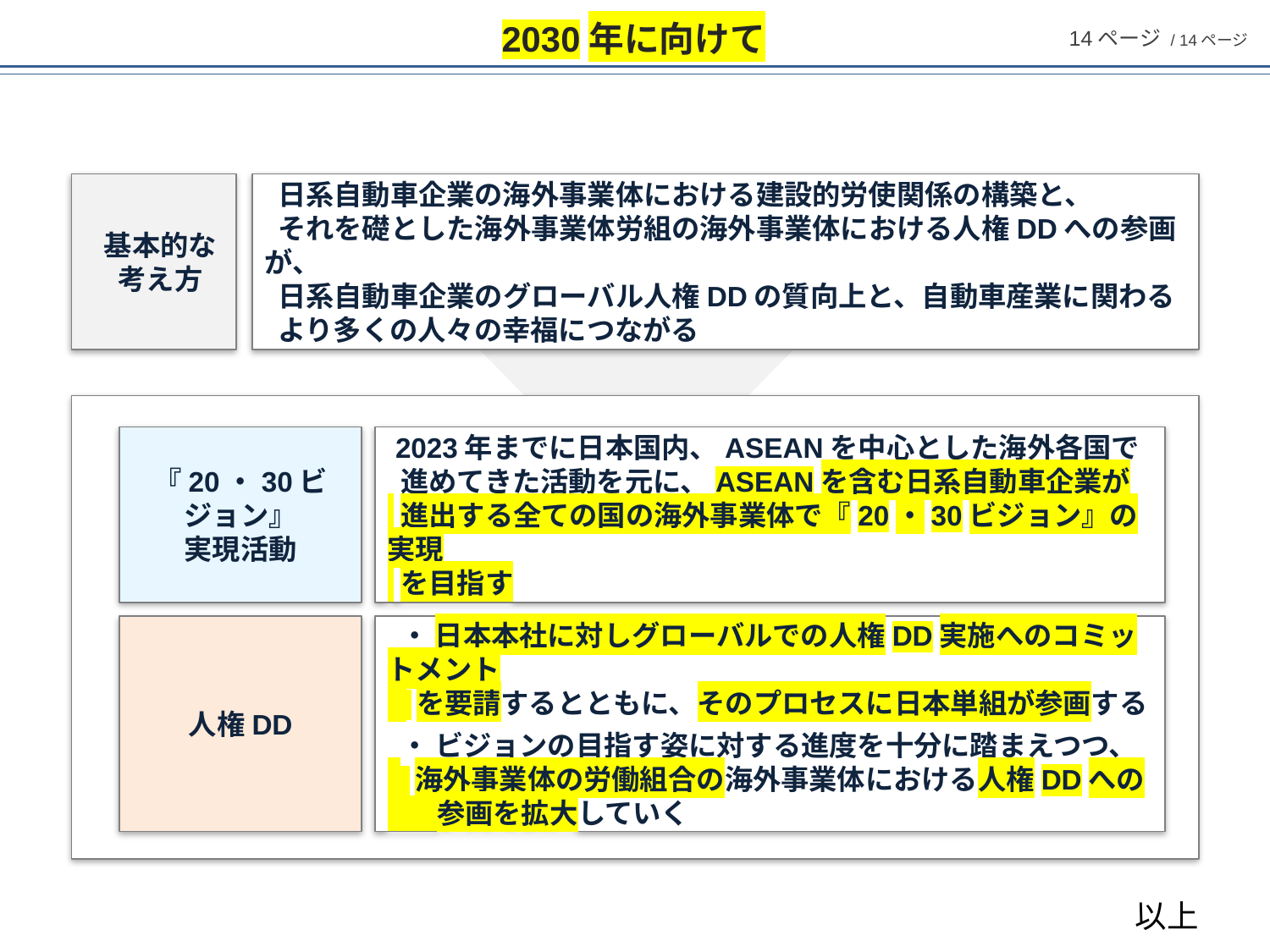

2030年に向けて
14ページ / 14ページ
 基本的な
 考え方
 日系自動車企業の海外事業体における建設的労使関係の構築と、
 それを礎とした海外事業体労組の海外事業体における人権DDへの参画が、
 日系自動車企業のグローバル人権DDの質向上と、自動車産業に関わる
 より多くの人々の幸福につながる

『20・30ビジョン』
実現活動
 2023年までに日本国内、ASEANを中心とした海外各国で
 進めてきた活動を元に、ASEANを含む日系自動車企業が
 進出する全ての国の海外事業体で『20・30ビジョン』の実現
 を目指す
人権DD
 ・ 日本本社に対しグローバルでの人権DD実施へのコミットメント
    を要請するとともに、そのプロセスに日本単組が参画する

 ・ ビジョンの目指す姿に対する進度を十分に踏まえつつ、
    海外事業体の労働組合の海外事業体における人権DDへの
　　参画を拡大していく
以上